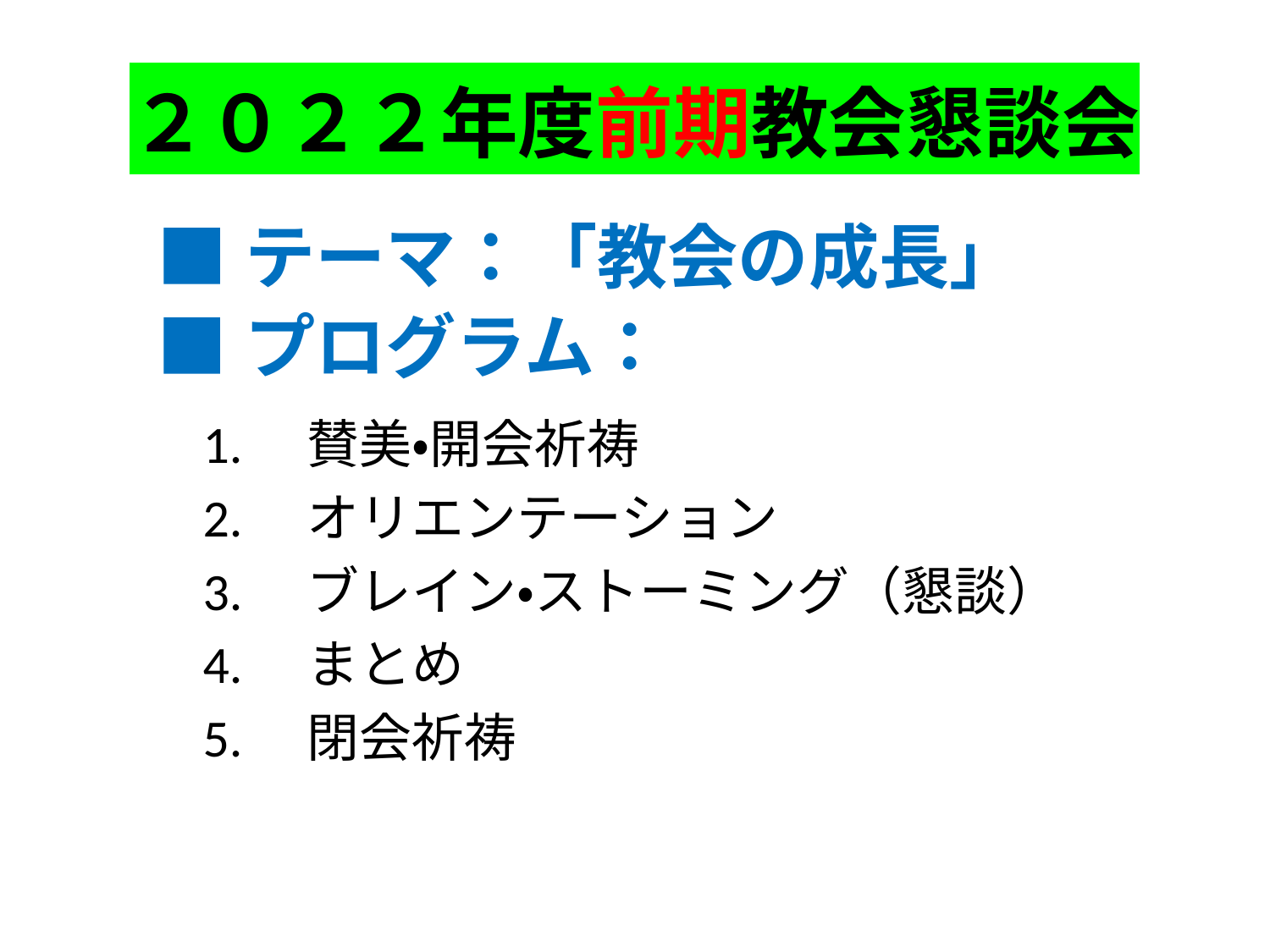

# ２０２２年度前期教会懇談会
■テーマ：「教会の成長」
■プログラム：
1.　賛美・開会祈祷
2.　オリエンテーション
3.　ブレイン・ストーミング（懇談）
4.　まとめ
5.　閉会祈祷